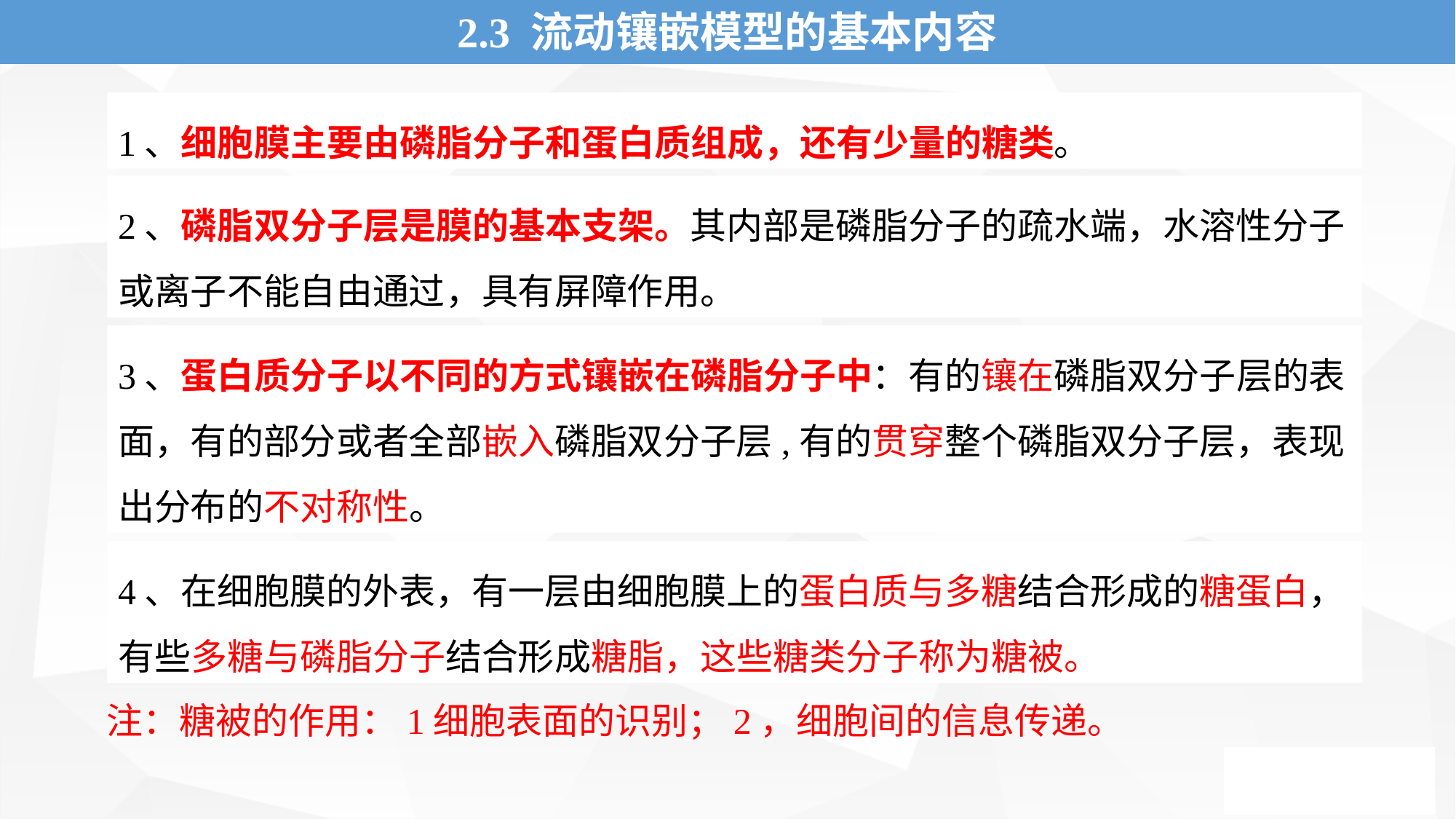

2.3 流动镶嵌模型的基本内容
1、细胞膜主要由磷脂分子和蛋白质组成，还有少量的糖类。
2、磷脂双分子层是膜的基本支架。其内部是磷脂分子的疏水端，水溶性分子或离子不能自由通过，具有屏障作用。
3、蛋白质分子以不同的方式镶嵌在磷脂分子中：有的镶在磷脂双分子层的表面，有的部分或者全部嵌入磷脂双分子层,有的贯穿整个磷脂双分子层，表现出分布的不对称性。
4、在细胞膜的外表，有一层由细胞膜上的蛋白质与多糖结合形成的糖蛋白，有些多糖与磷脂分子结合形成糖脂，这些糖类分子称为糖被。
注：糖被的作用：1细胞表面的识别；2，细胞间的信息传递。